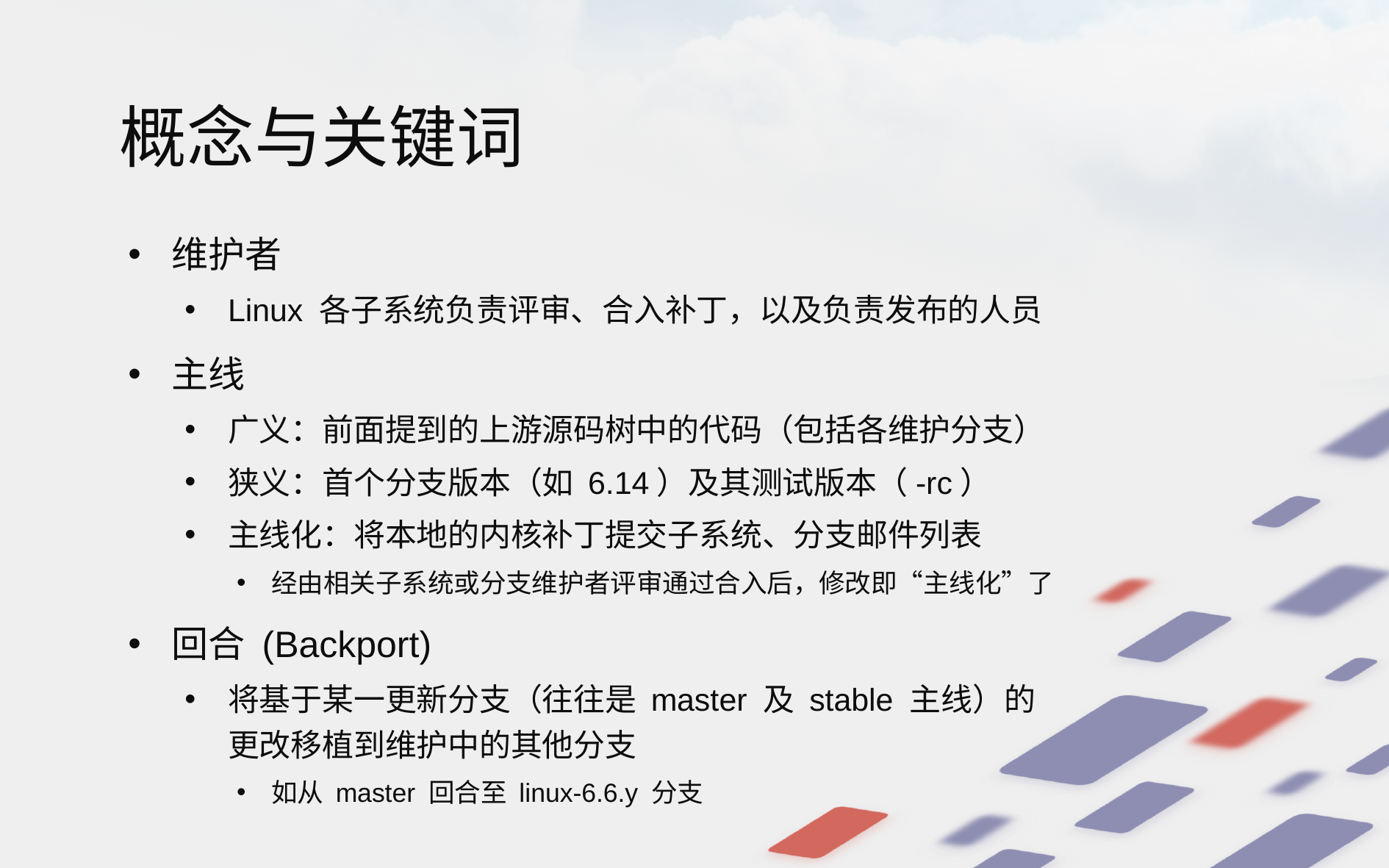

# 概念与关键词
维护者
Linux 各子系统负责评审、合入补丁，以及负责发布的人员
主线
广义：前面提到的上游源码树中的代码（包括各维护分支）
狭义：首个分支版本（如 6.14）及其测试版本（-rc）
主线化：将本地的内核补丁提交子系统、分支邮件列表
经由相关子系统或分支维护者评审通过合入后，修改即“主线化”了
回合 (Backport)
将基于某一更新分支（往往是 master 及 stable 主线）的
更改移植到维护中的其他分支
如从 master 回合至 linux-6.6.y 分支